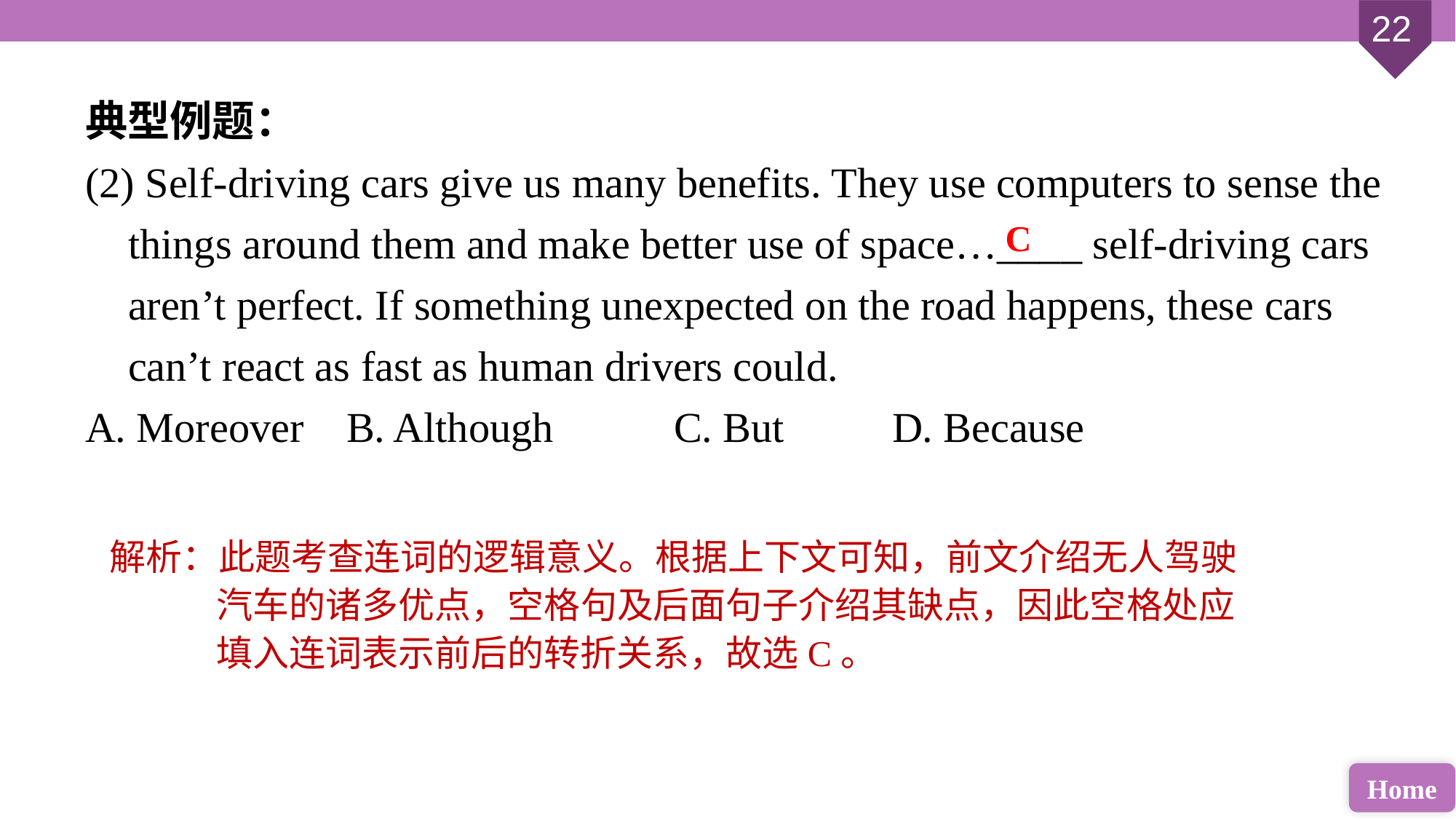

典型例题：
(2) Self-driving cars give us many benefits. They use computers to sense the things around them and make better use of space…____ self-driving cars aren’t perfect. If something unexpected on the road happens, these cars can’t react as fast as human drivers could.
A. Moreover 	B. Although 		C. But 	D. Because
C
解析：此题考查连词的逻辑意义。根据上下文可知，前文介绍无人驾驶汽车的诸多优点，空格句及后面句子介绍其缺点，因此空格处应填入连词表示前后的转折关系，故选C。